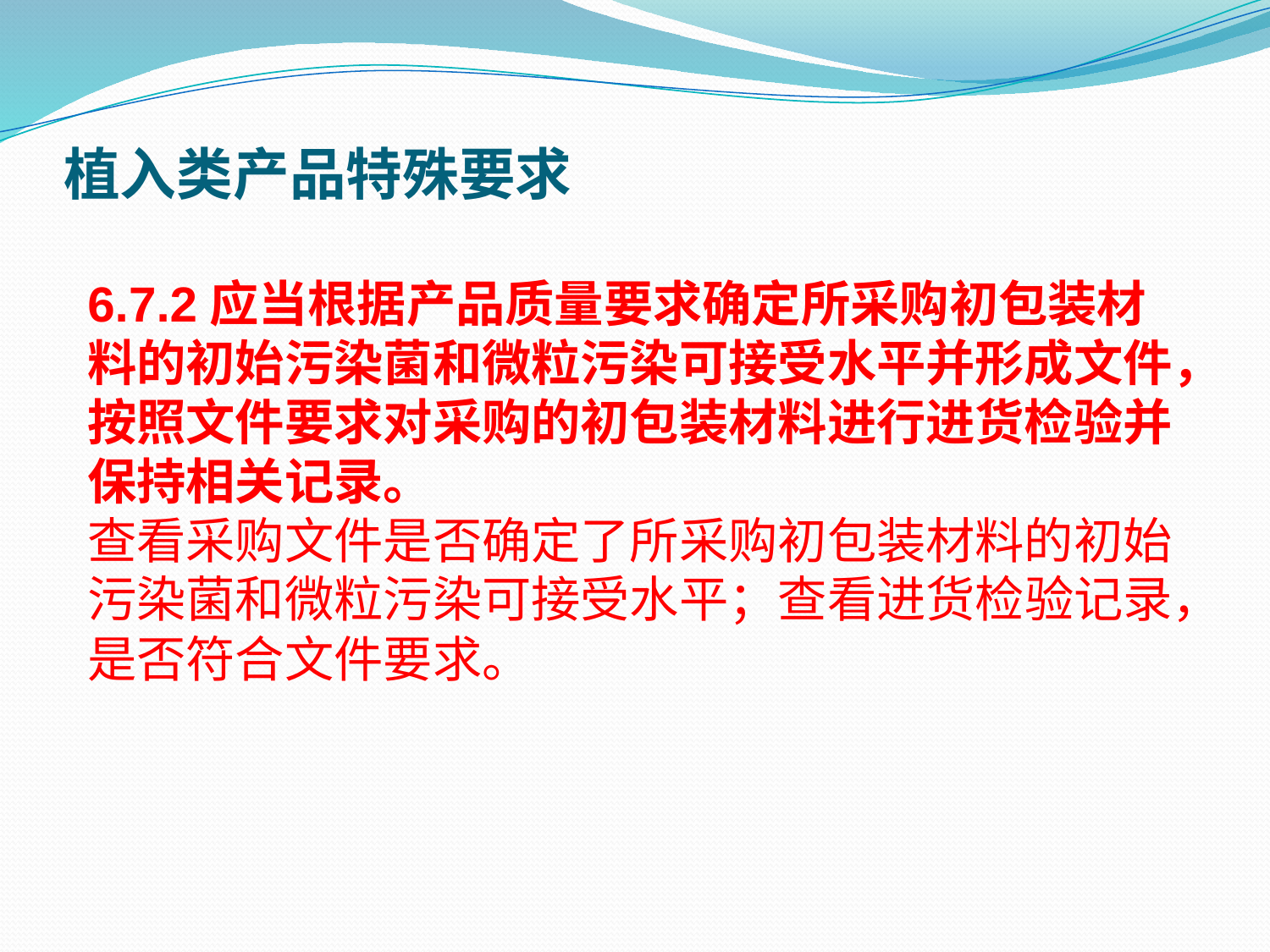

植入类产品特殊要求
6.7.2应当根据产品质量要求确定所采购初包装材料的初始污染菌和微粒污染可接受水平并形成文件，按照文件要求对采购的初包装材料进行进货检验并保持相关记录。
查看采购文件是否确定了所采购初包装材料的初始污染菌和微粒污染可接受水平；查看进货检验记录，是否符合文件要求。